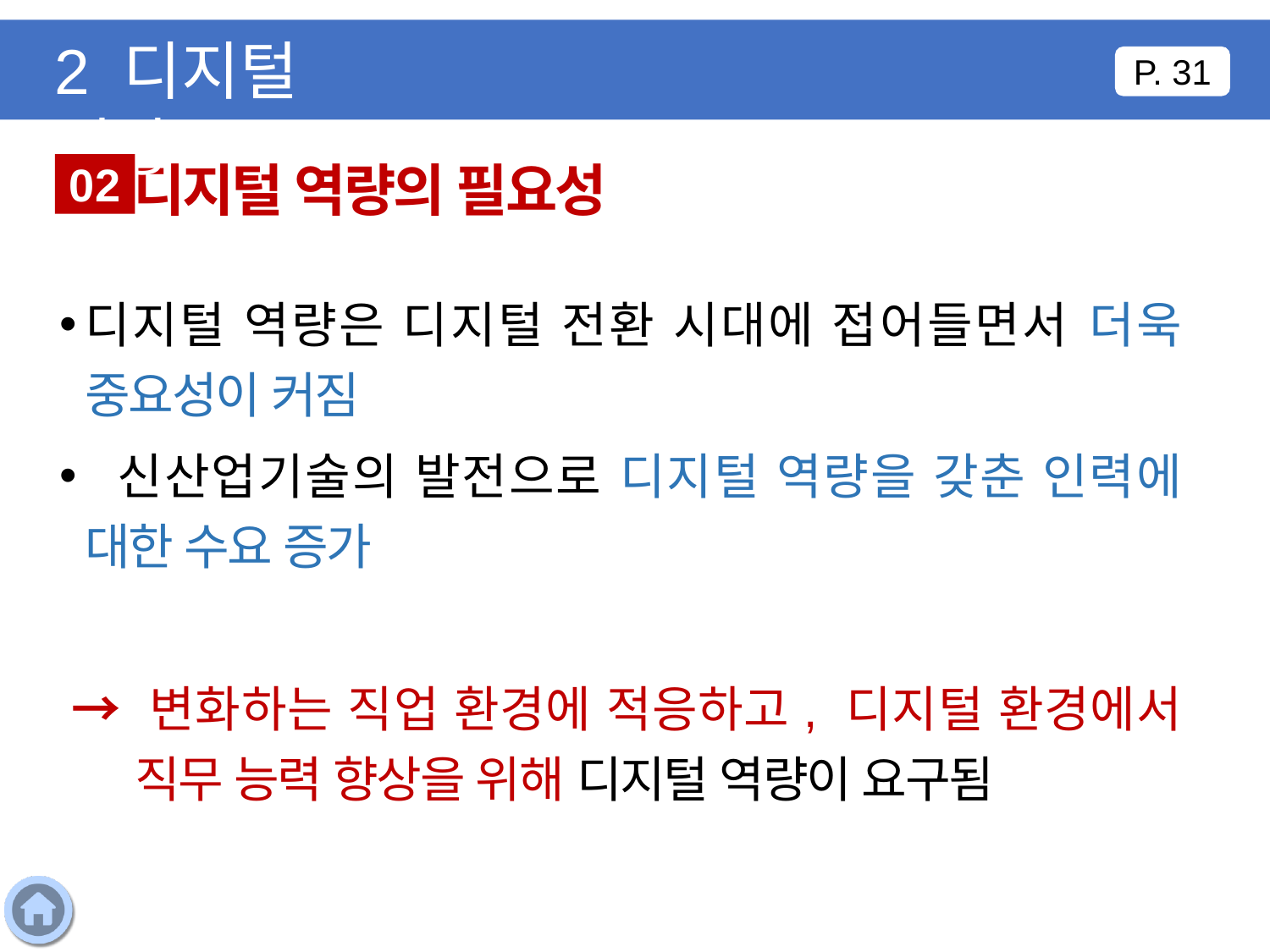

2 디지털 역량
P. 31
디지털 역량의 필요성
02
디지털 역량은 디지털 전환 시대에 접어들면서 더욱 중요성이 커짐
 신산업기술의 발전으로 디지털 역량을 갖춘 인력에 대한 수요 증가

→ 변화하는 직업 환경에 적응하고, 디지털 환경에서 직무 능력 향상을 위해 디지털 역량이 요구됨